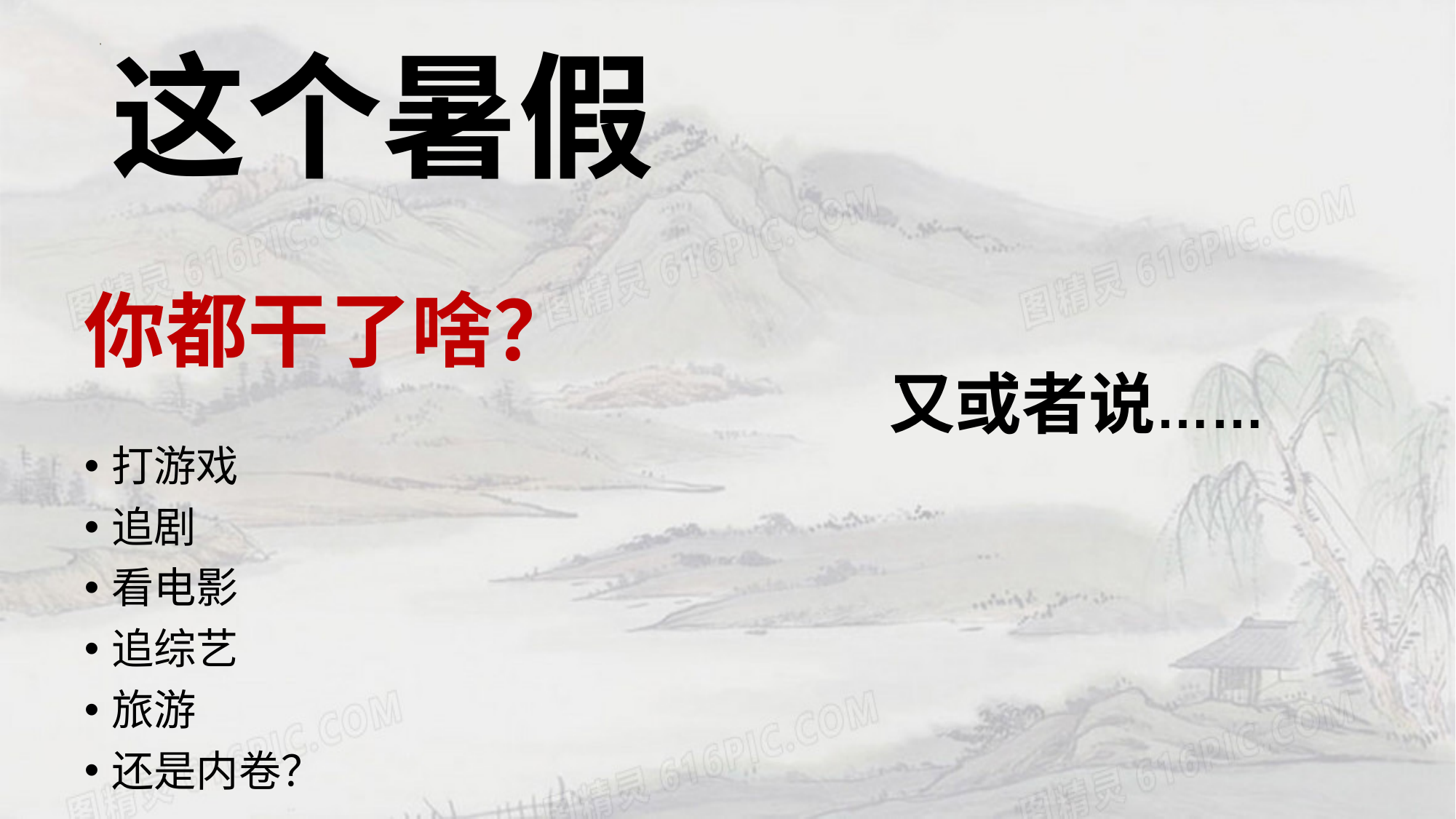

# 这个暑假
你都干了啥？
又或者说……
打游戏
追剧
看电影
追综艺
旅游
还是内卷？